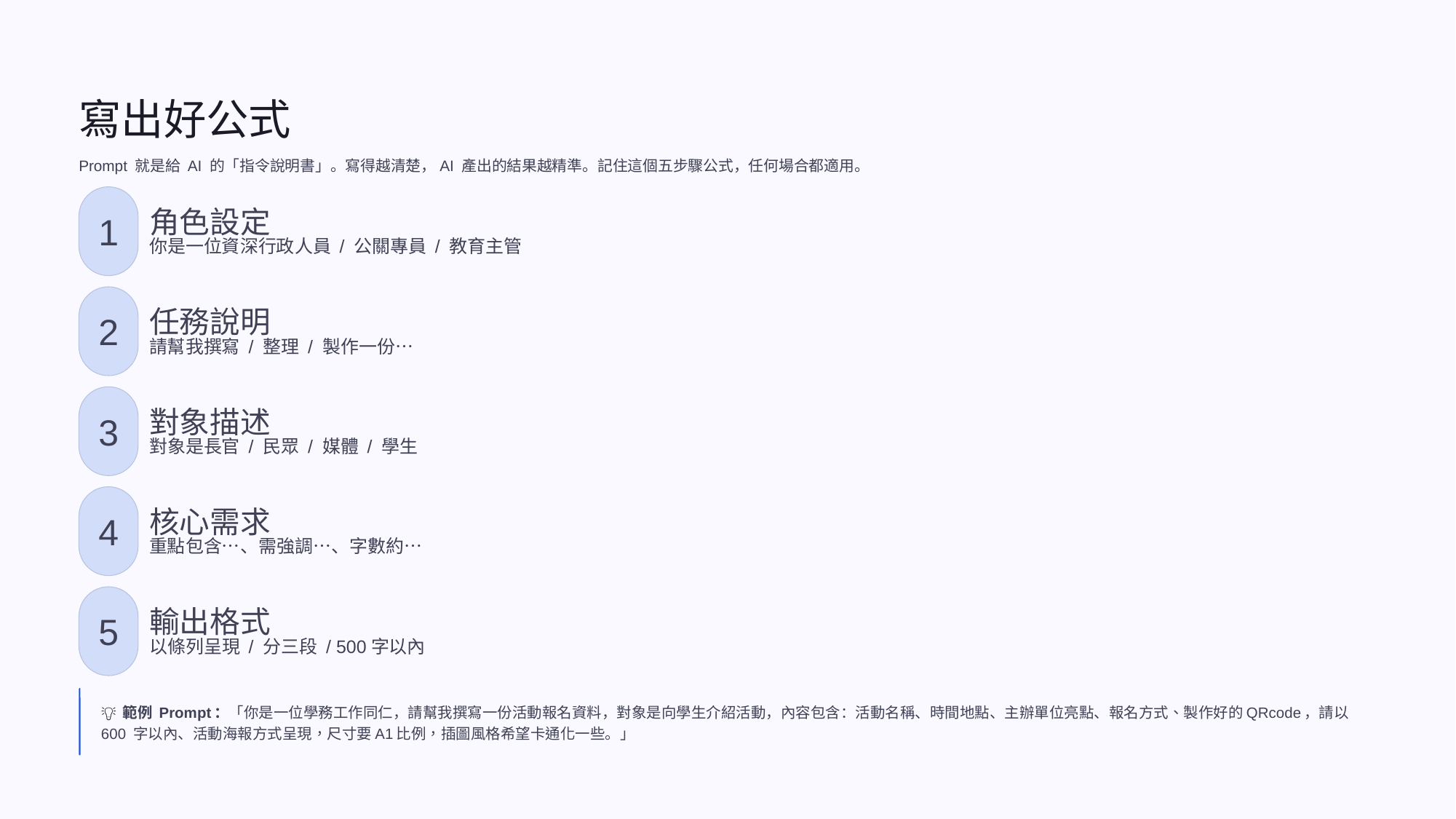

寫出好公式
Prompt 就是給 AI 的「指令說明書」。寫得越清楚，AI 產出的結果越精準。記住這個五步驟公式，任何場合都適用。

角色設定
1
你是一位資深行政人員 / 公關專員 / 教育主管

任務說明
2
請幫我撰寫 / 整理 / 製作一份…

對象描述
3
對象是長官 / 民眾 / 媒體 / 學生

核心需求
4
重點包含…、需強調…、字數約…

輸出格式
5
以條列呈現 / 分三段 / 500字以內

💡 範例 Prompt：「你是一位學務工作同仁，請幫我撰寫一份活動報名資料，對象是向學生介紹活動，內容包含：活動名稱、時間地點、主辦單位亮點、報名方式、製作好的QRcode，請以 600 字以內、活動海報方式呈現，尺寸要A1比例，插圖風格希望卡通化一些。」